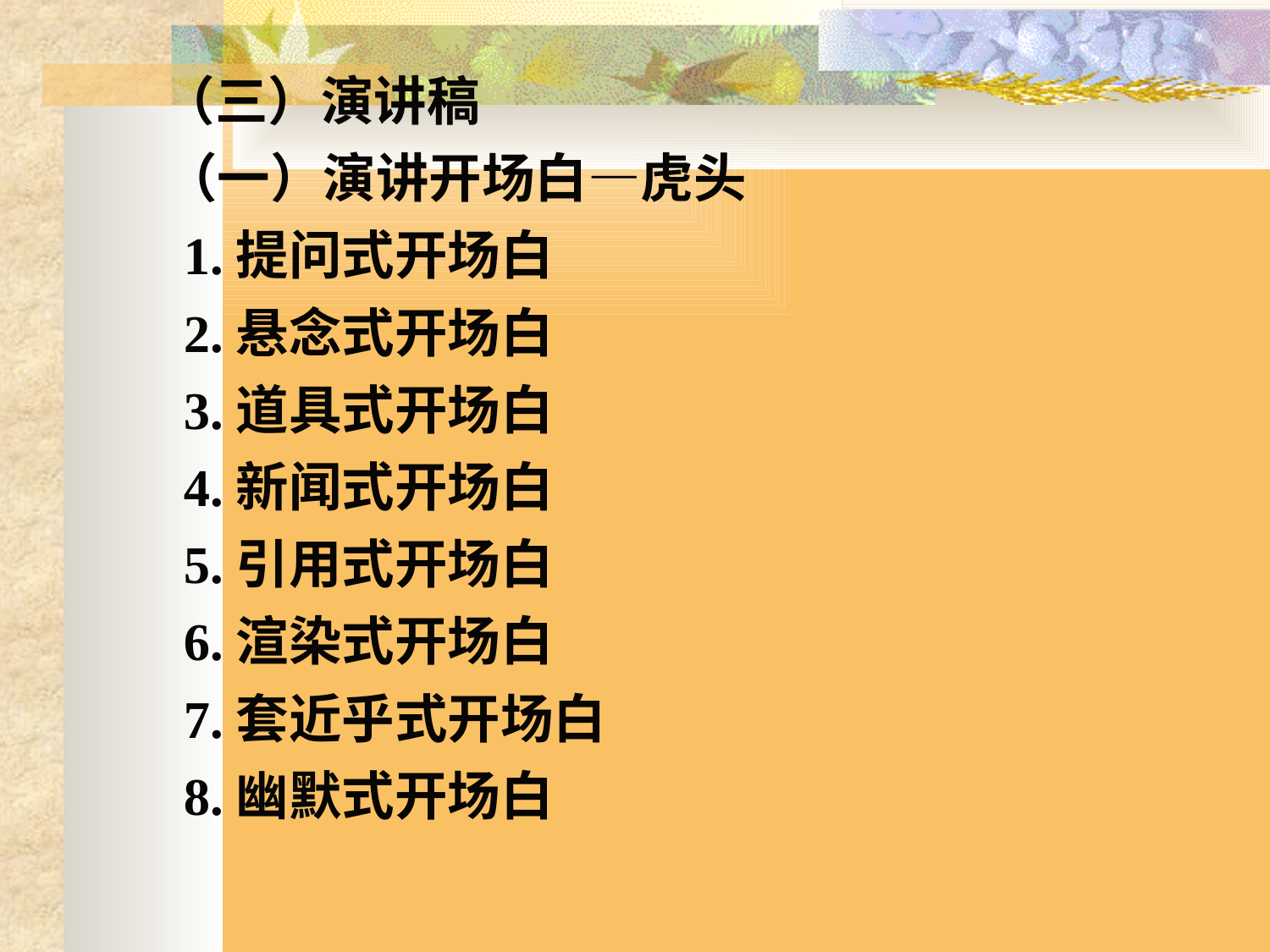

（三）演讲稿
    （一）演讲开场白—虎头
      1.提问式开场白
      2.悬念式开场白
      3.道具式开场白
      4.新闻式开场白
      5.引用式开场白
      6.渲染式开场白
      7.套近乎式开场白
      8.幽默式开场白